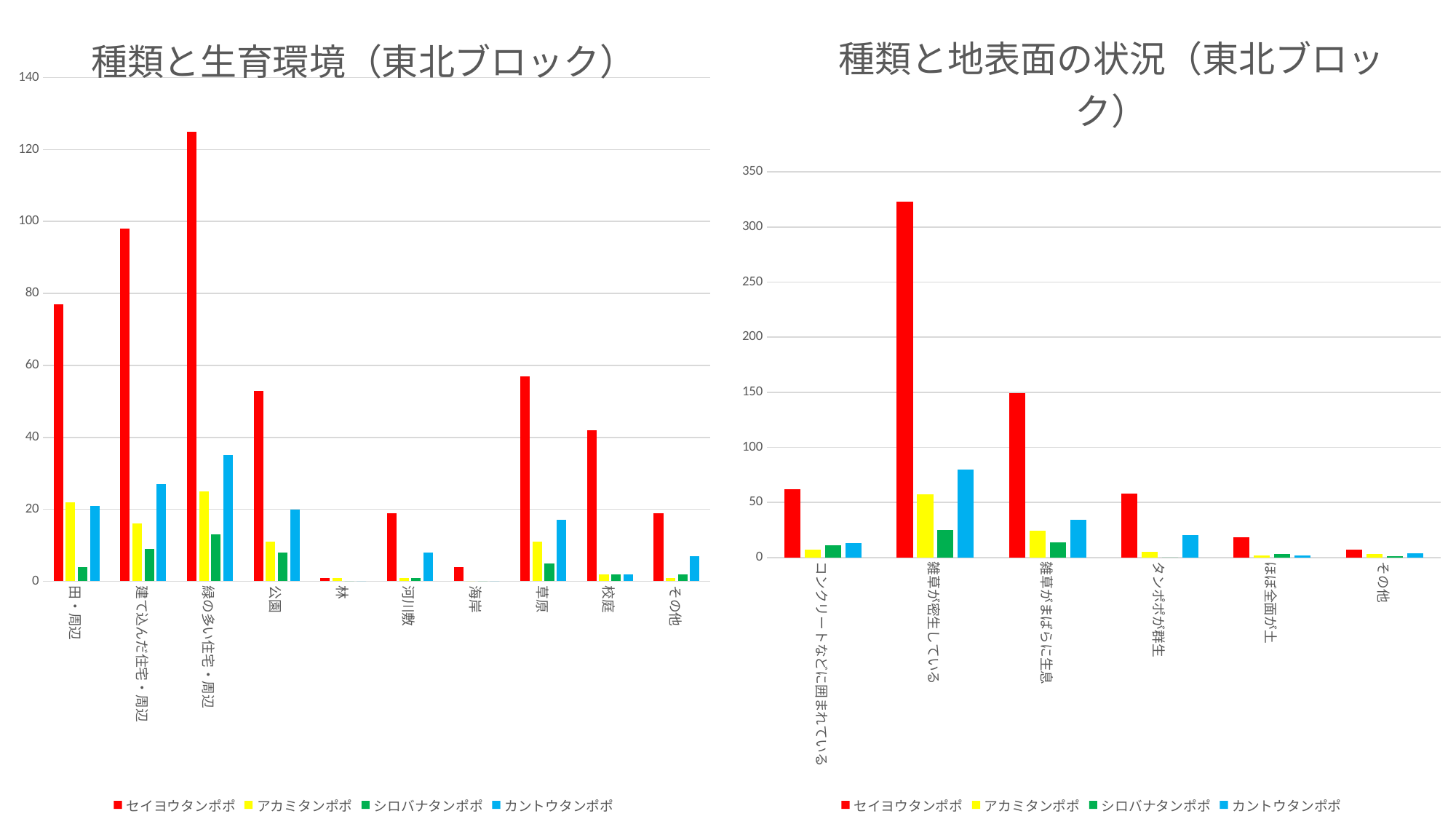

### Chart: 種類と生育環境（東北ブロック）

| Category | セイヨウタンポポ | アカミタンポポ | シロバナタンポポ | カントウタンポポ |
|---|---|---|---|---|
| 田・周辺 | 77.0 | 22.0 | 4.0 | 21.0 |
| 建て込んだ住宅・周辺 | 98.0 | 16.0 | 9.0 | 27.0 |
| 緑の多い住宅・周辺 | 125.0 | 25.0 | 13.0 | 35.0 |
| 公園 | 53.0 | 11.0 | 8.0 | 20.0 |
| 林 | 1.0 | 1.0 | 0.0 | 0.0 |
| 河川敷 | 19.0 | 1.0 | 1.0 | 8.0 |
| 海岸 | 4.0 | 0.0 | 0.0 | 0.0 |
| 草原 | 57.0 | 11.0 | 5.0 | 17.0 |
| 校庭 | 42.0 | 2.0 | 2.0 | 2.0 |
| その他 | 19.0 | 1.0 | 2.0 | 7.0 |

### Chart: 種類と地表面の状況（東北ブロック）

| Category | セイヨウタンポポ | アカミタンポポ | シロバナタンポポ | カントウタンポポ |
|---|---|---|---|---|
| コンクリートなどに囲まれている | 62.0 | 7.0 | 11.0 | 13.0 |
| 雑草が密生している | 323.0 | 57.0 | 25.0 | 80.0 |
| 雑草がまばらに生息 | 149.0 | 24.0 | 14.0 | 34.0 |
| タンポポが群生 | 58.0 | 5.0 | 0.0 | 20.0 |
| ほぼ全面が土 | 18.0 | 2.0 | 3.0 | 2.0 |
| その他 | 7.0 | 3.0 | 1.0 | 4.0 |